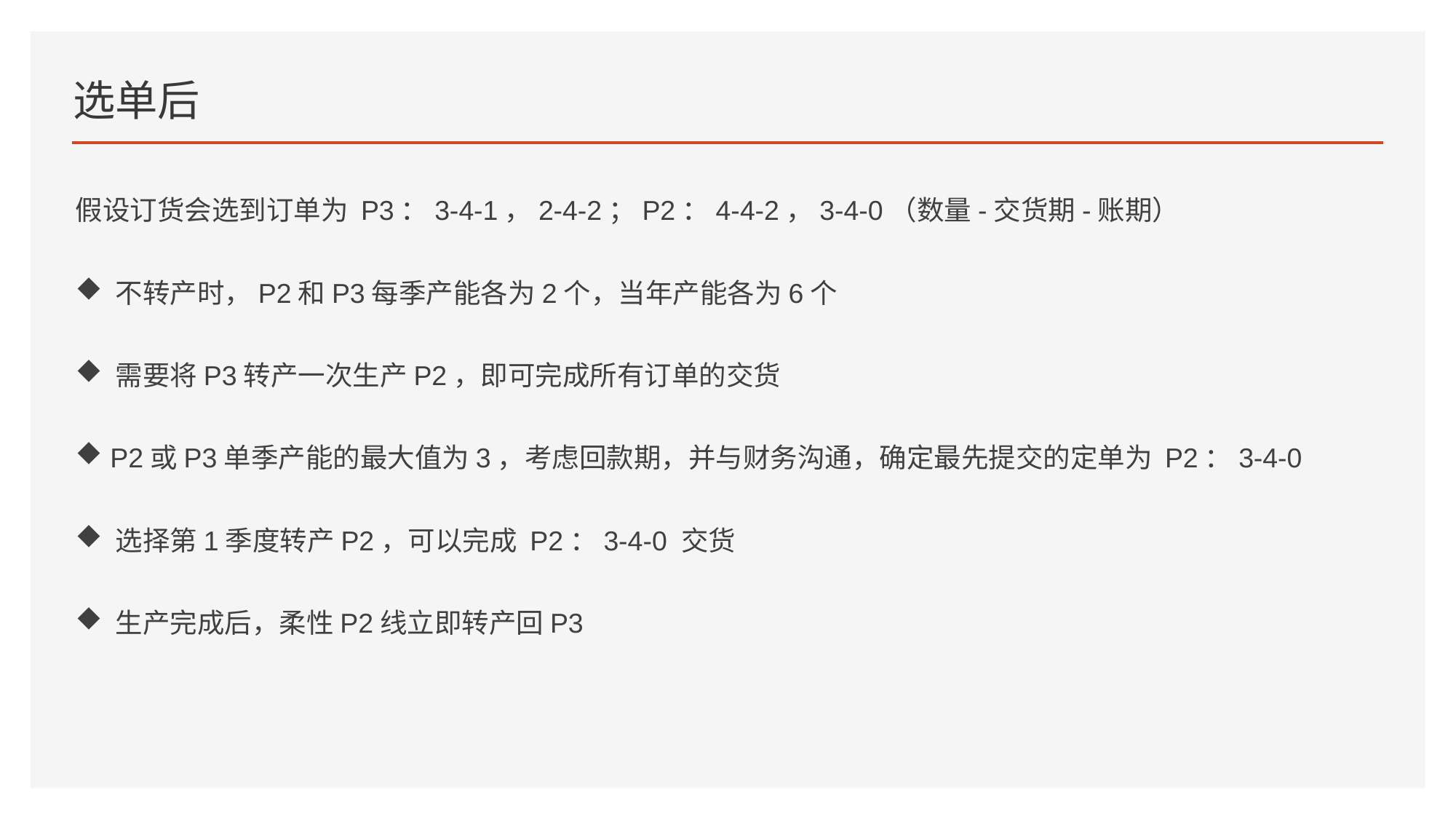

# 选单后
假设订货会选到订单为 P3：3-4-1，2-4-2；P2：4-4-2，3-4-0（数量-交货期-账期）
 不转产时，P2和P3每季产能各为2个，当年产能各为6个
 需要将P3转产一次生产P2，即可完成所有订单的交货
 P2或P3单季产能的最大值为3，考虑回款期，并与财务沟通，确定最先提交的定单为 P2：3-4-0
 选择第1季度转产P2，可以完成 P2：3-4-0 交货
 生产完成后，柔性P2线立即转产回P3